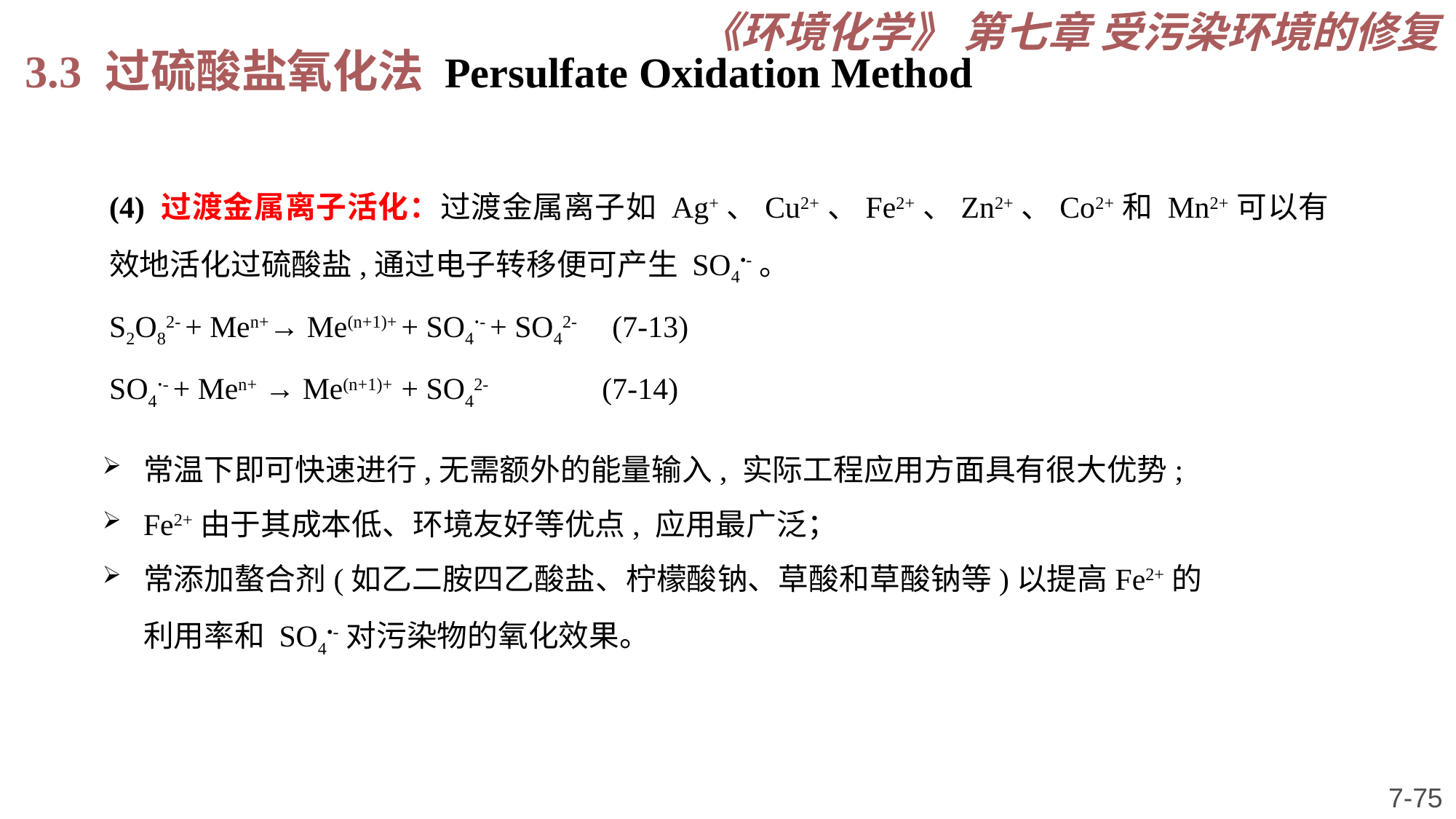

《环境化学》 第七章 受污染环境的修复
3.3 过硫酸盐氧化法 Persulfate Oxidation Method
(4) 过渡金属离子活化：过渡金属离子如 Ag+、Cu2+、Fe2+、Zn2+、Co2+和 Mn2+可以有效地活化过硫酸盐,通过电子转移便可产生 SO4•-。
S2O82- + Men+→ Me(n+1)+ + SO4·- + SO42-        (7-13)
SO4·- + Men+ → Me(n+1)+  + SO42-                          (7-14)
常温下即可快速进行,无需额外的能量输入, 实际工程应用方面具有很大优势;
Fe2+由于其成本低、环境友好等优点, 应用最广泛；
常添加螯合剂(如乙二胺四乙酸盐、柠檬酸钠、草酸和草酸钠等)以提高Fe2+的利用率和 SO4•-对污染物的氧化效果。
7-75